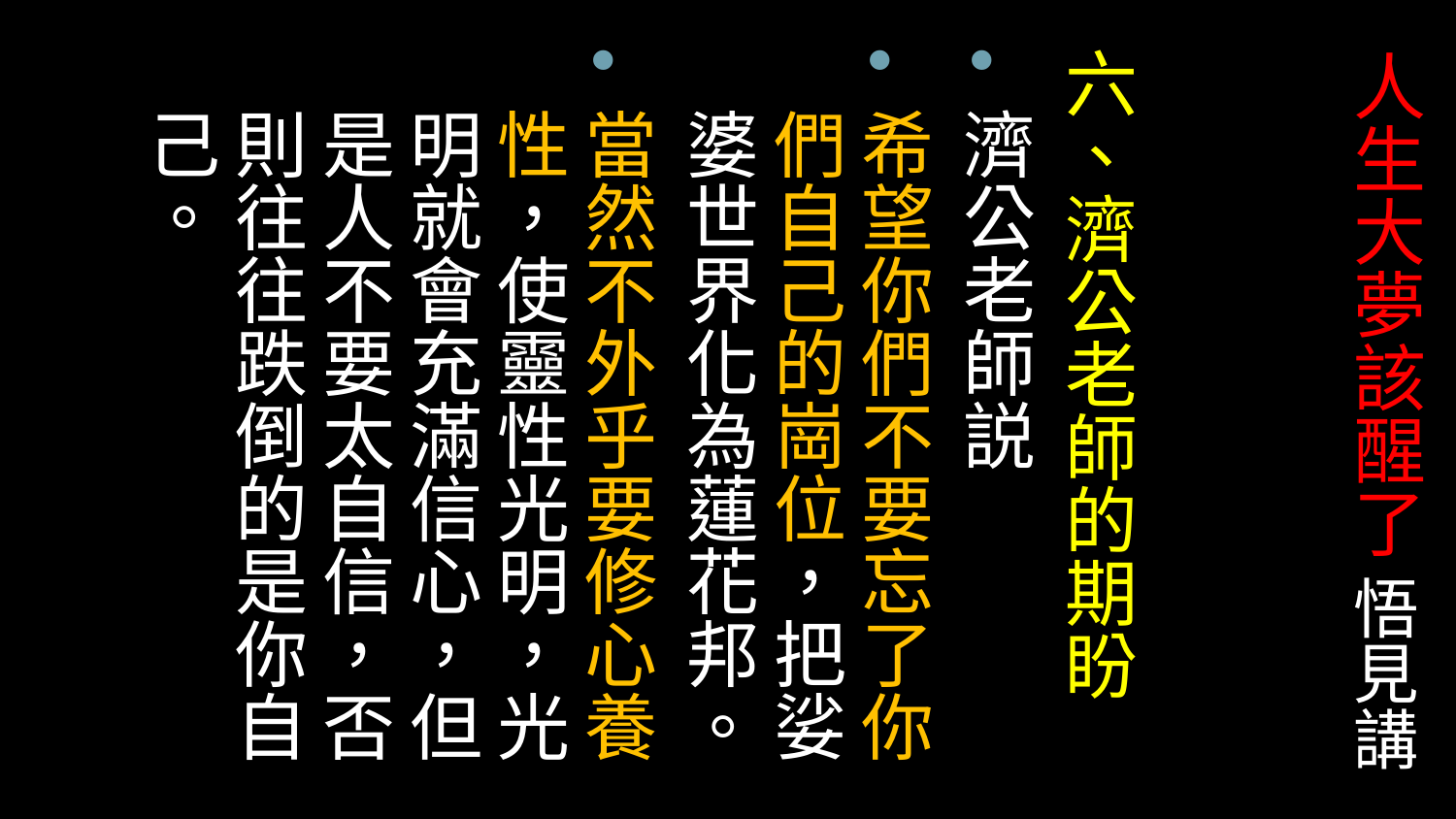

六、濟公老師的期盼
濟公老師説
希望你們不要忘了你們自己的崗位，把娑婆世界化為蓮花邦。
當然不外乎要修心養性，使靈性光明，光明就會充滿信心，但是人不要太自信，否則往往跌倒的是你自己。

# 人生大夢該醒了 悟見講